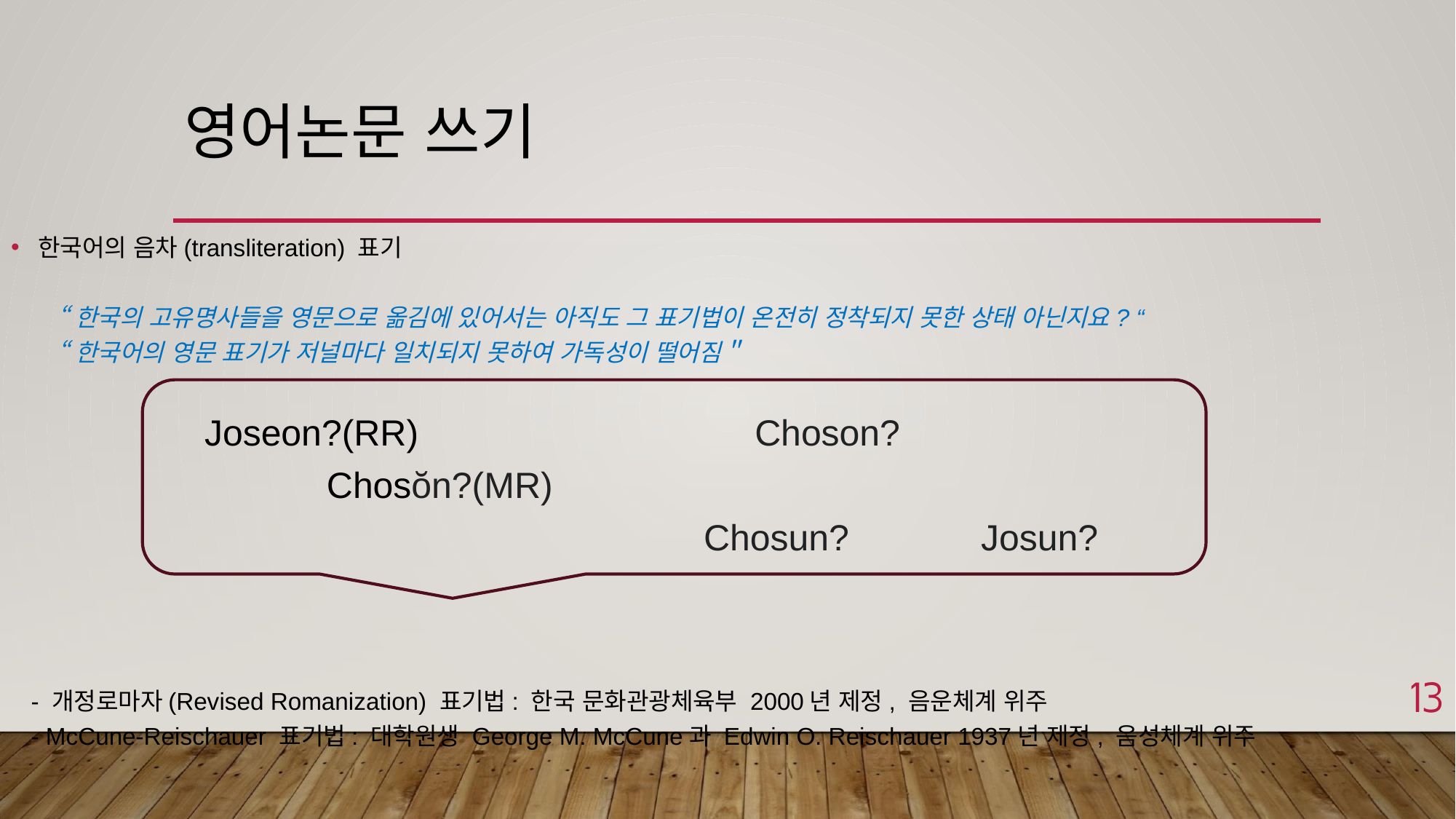

# 영어논문 쓰기
한국어의 음차(transliteration) 표기

       “한국의 고유명사들을 영문으로 옮김에 있어서는 아직도 그 표기법이 온전히 정착되지 못한 상태 아닌지요? “
       “한국어의 영문 표기가 저널마다 일치되지 못하여 가독성이 떨어짐＂

                   Joseon?(RR)                                 Choson?
                               Chosŏn?(MR)
                                                                    Chosun?             Josun?

   - 개정로마자(Revised Romanization) 표기법: 한국 문화관광체육부 2000년 제정, 음운체계 위주
   - McCune-Reischauer 표기법: 대학원생 George M. McCune과 Edwin O. Reischauer 1937년 제정, 음성체계 위주

13